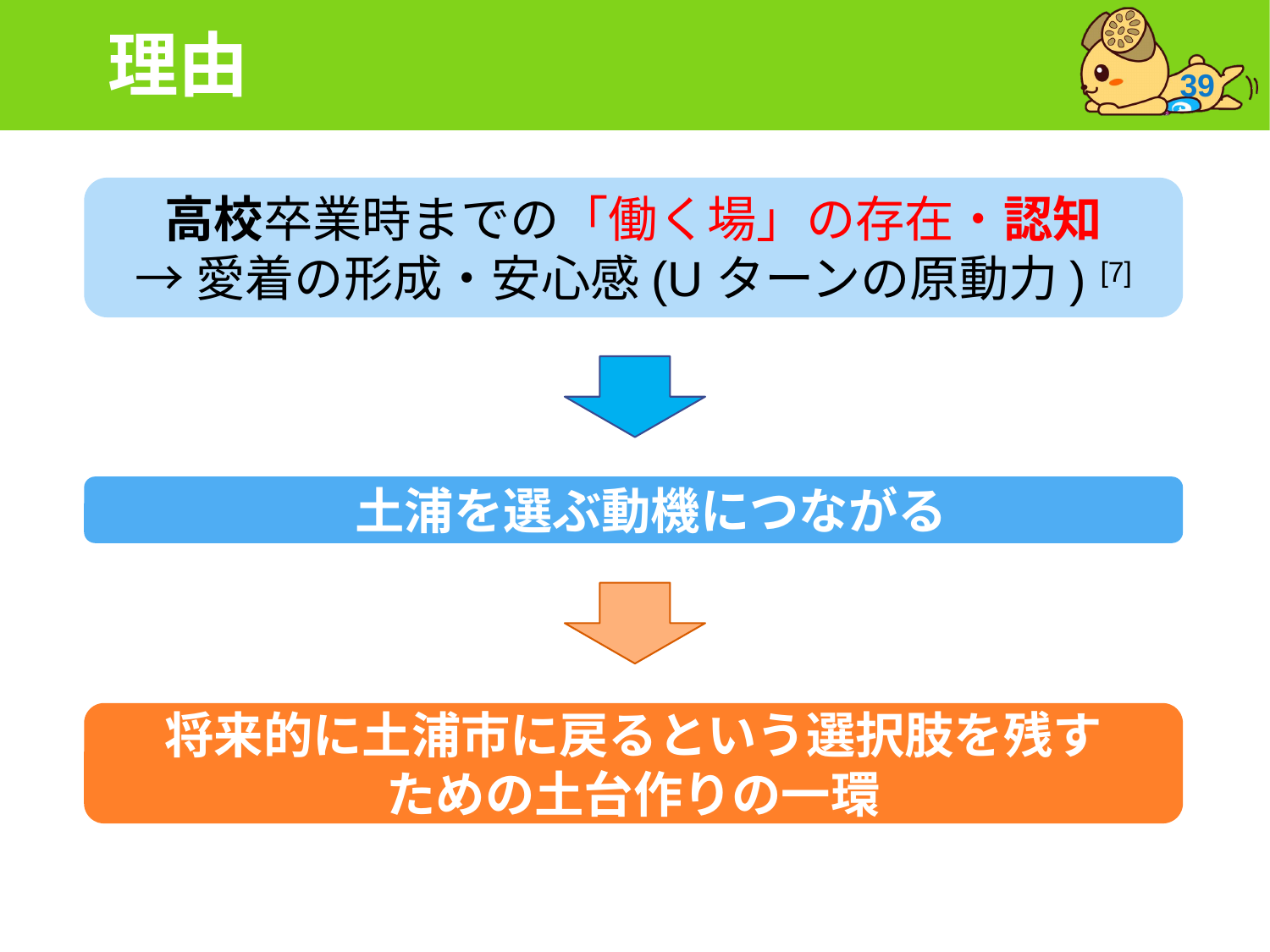

# 理由
39
高校卒業時までの「働く場」の存在・認知
→愛着の形成・安心感(Uターンの原動力) [7]

　土浦を選ぶ動機につながる

将来的に土浦市に戻るという選択肢を残す
ための土台作りの一環